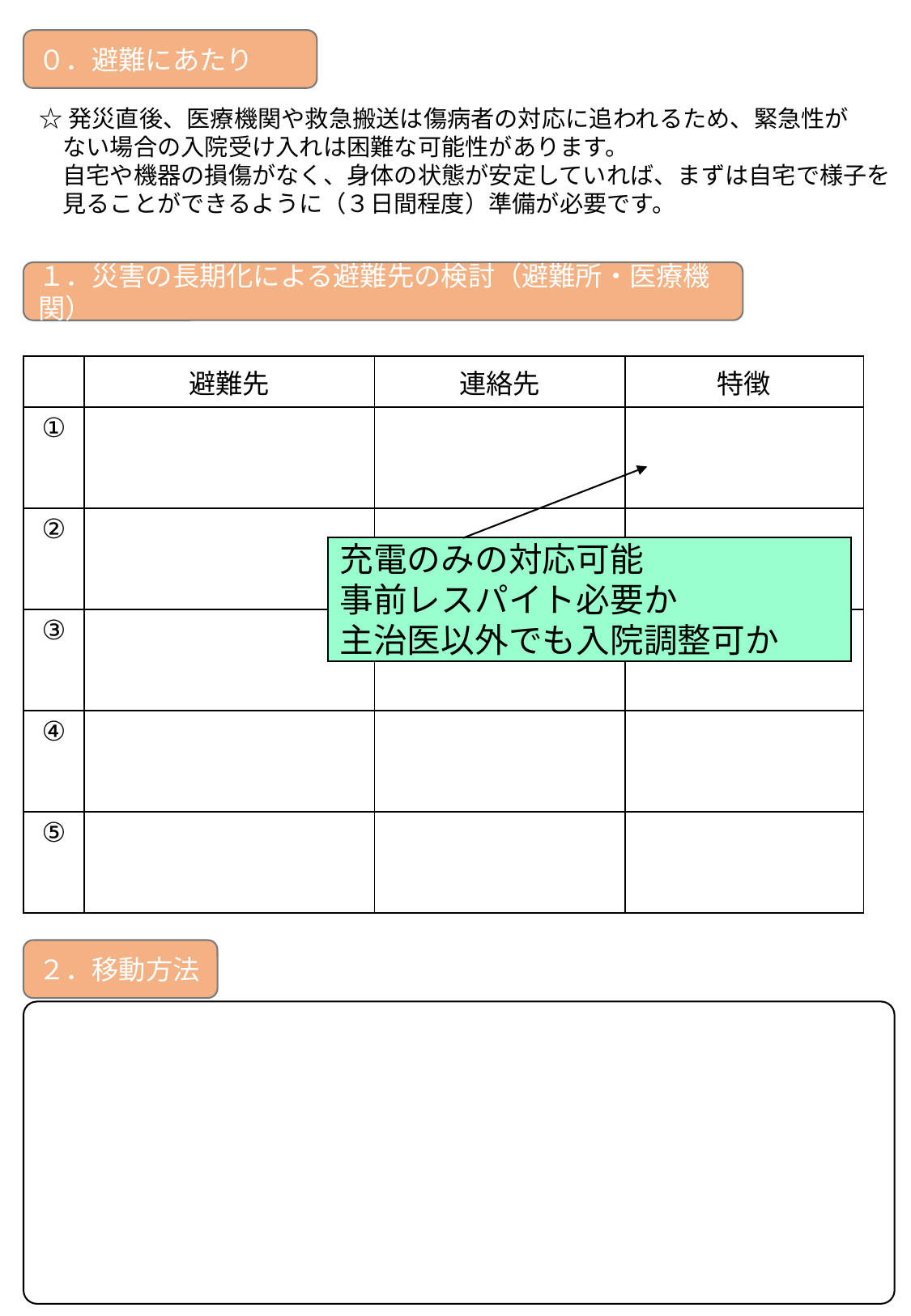

０．避難にあたり
☆発災直後、医療機関や救急搬送は傷病者の対応に追われるため、緊急性が
　ない場合の入院受け入れは困難な可能性があります。
　自宅や機器の損傷がなく、身体の状態が安定していれば、まずは自宅で様子を
　見ることができるように（３日間程度）準備が必要です。
１．災害の長期化による避難先の検討（避難所・医療機関）
|  | 避難先 | 連絡先 | 特徴 |
| --- | --- | --- | --- |
| ① |  |  |  |
| ② |  |  |  |
| ③ |  |  |  |
| ④ |  |  |  |
| ⑤ |  |  |  |
充電のみの対応可能
事前レスパイト必要か
主治医以外でも入院調整可か
２．移動方法